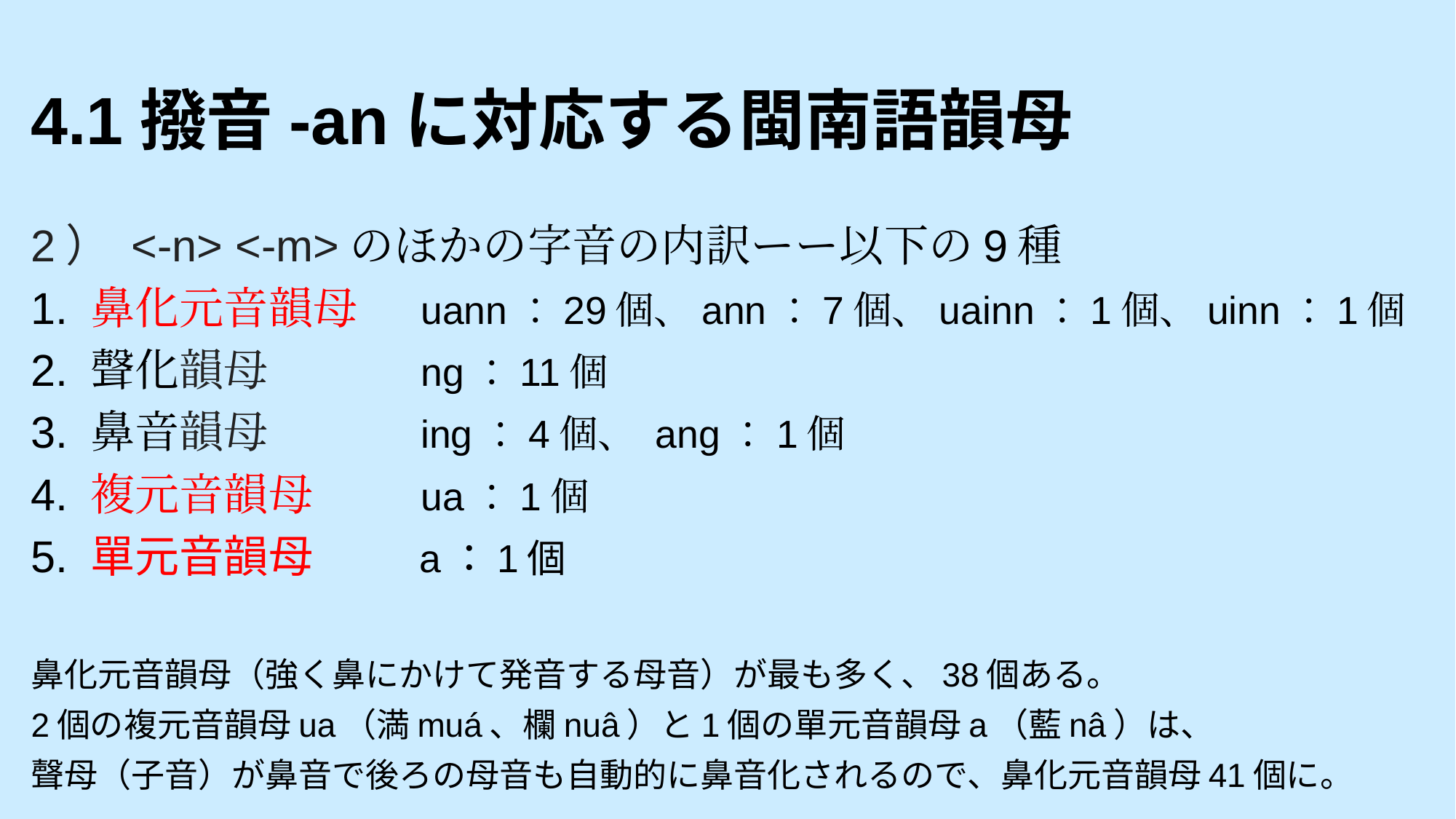

# 4.1撥音-anに対応する閩南語韻母
2） <-n> <-m>のほかの字音の内訳ーー以下の9種
1. 鼻化元音韻母　 uann：29個、ann：7個、uainn：1個、uinn：1個
2. 聲化韻母　　　 ng：11個
3. 鼻音韻母　　　 ing：4個、 ang：1個
4. 複元音韻母　　 ua：1個
5. 單元音韻母　　 a：1個

鼻化元音韻母（強く鼻にかけて発音する母音）が最も多く、38個ある。
2個の複元音韻母ua（満muá、欄nuâ）と1個の單元音韻母a（藍nâ）は、
聲母（子音）が鼻音で後ろの母音も自動的に鼻音化されるので、鼻化元音韻母41個に。